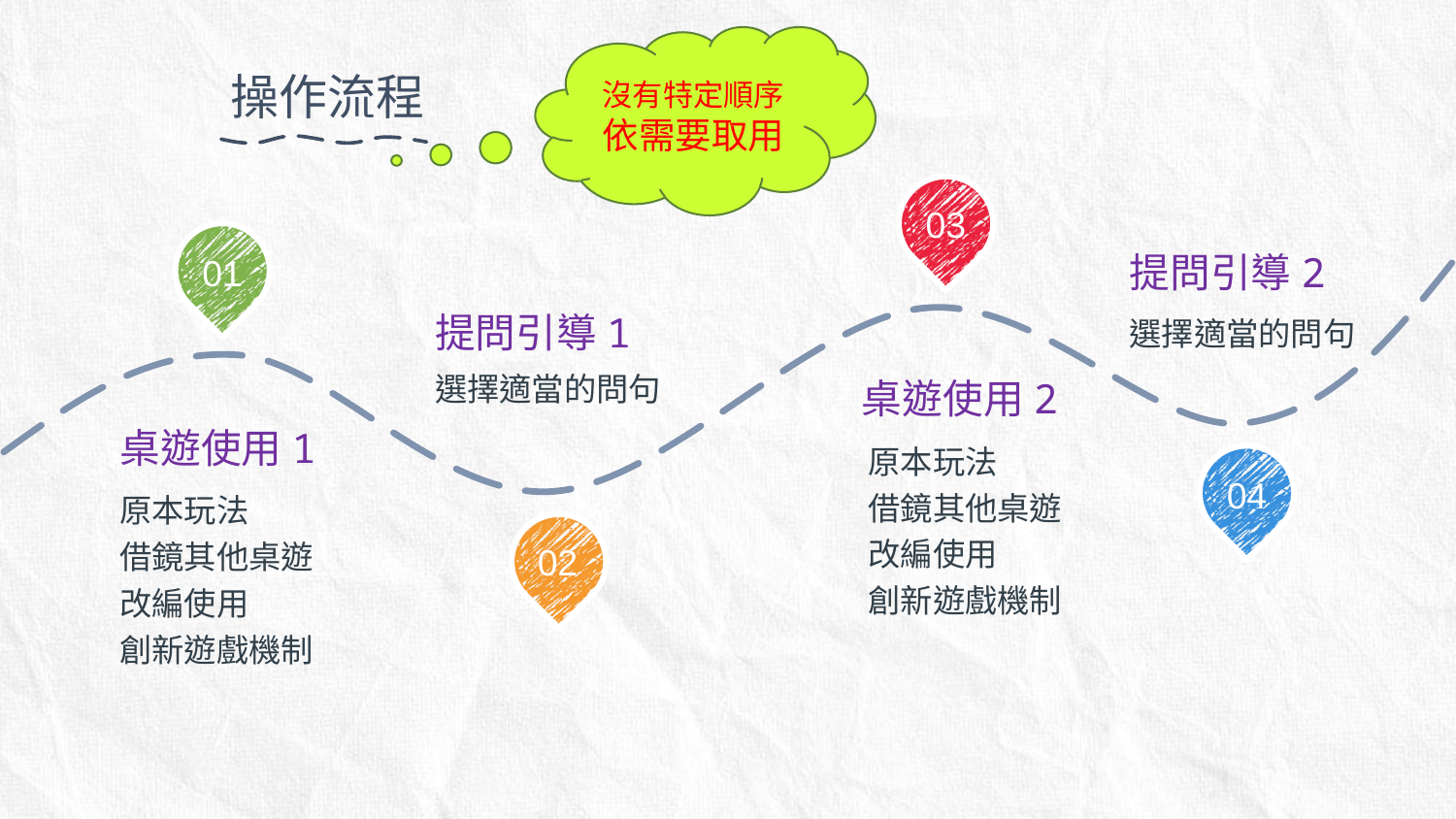

沒有特定順序
依需要取用
操作流程

03

01
提問引導2
選擇適當的問句

提問引導1
選擇適當的問句
桌遊使用2
原本玩法
借鏡其他桌遊
改編使用
創新遊戲機制
桌遊使用1
原本玩法
借鏡其他桌遊
改編使用
創新遊戲機制

04

02